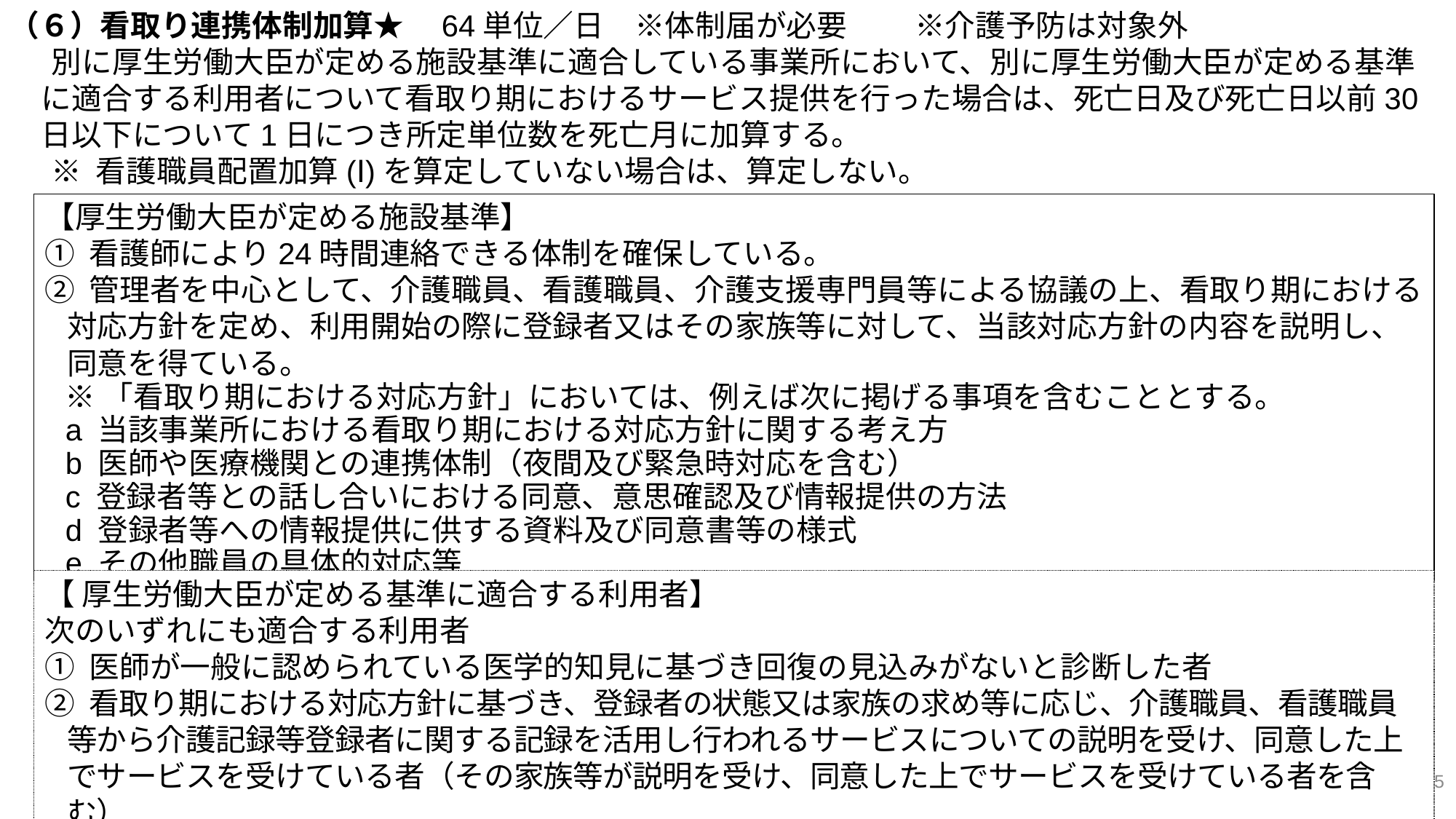

（６）看取り連携体制加算★　64単位／日　※体制届が必要　　 ※介護予防は対象外
別に厚生労働大臣が定める施設基準に適合している事業所において、別に厚生労働大臣が定める基準に適合する利用者について看取り期におけるサービス提供を行った場合は、死亡日及び死亡日以前30日以下について1日につき所定単位数を死亡月に加算する。
※ 看護職員配置加算(Ⅰ)を算定していない場合は、算定しない。
【厚生労働大臣が定める施設基準】
① 看護師により24時間連絡できる体制を確保している。
② 管理者を中心として、介護職員、看護職員、介護支援専門員等による協議の上、看取り期における対応方針を定め、利用開始の際に登録者又はその家族等に対して、当該対応方針の内容を説明し、同意を得ている。
※「看取り期における対応方針」においては、例えば次に掲げる事項を含むこととする。
a 当該事業所における看取り期における対応方針に関する考え方
b 医師や医療機関との連携体制（夜間及び緊急時対応を含む）
c 登録者等との話し合いにおける同意、意思確認及び情報提供の方法
d 登録者等への情報提供に供する資料及び同意書等の様式
e その他職員の具体的対応等
【 厚生労働大臣が定める基準に適合する利用者】
次のいずれにも適合する利用者
① 医師が一般に認められている医学的知見に基づき回復の見込みがないと診断した者
② 看取り期における対応方針に基づき、登録者の状態又は家族の求め等に応じ、介護職員、看護職員等から介護記録等登録者に関する記録を活用し行われるサービスについての説明を受け、同意した上でサービスを受けている者（その家族等が説明を受け、同意した上でサービスを受けている者を含む）
75